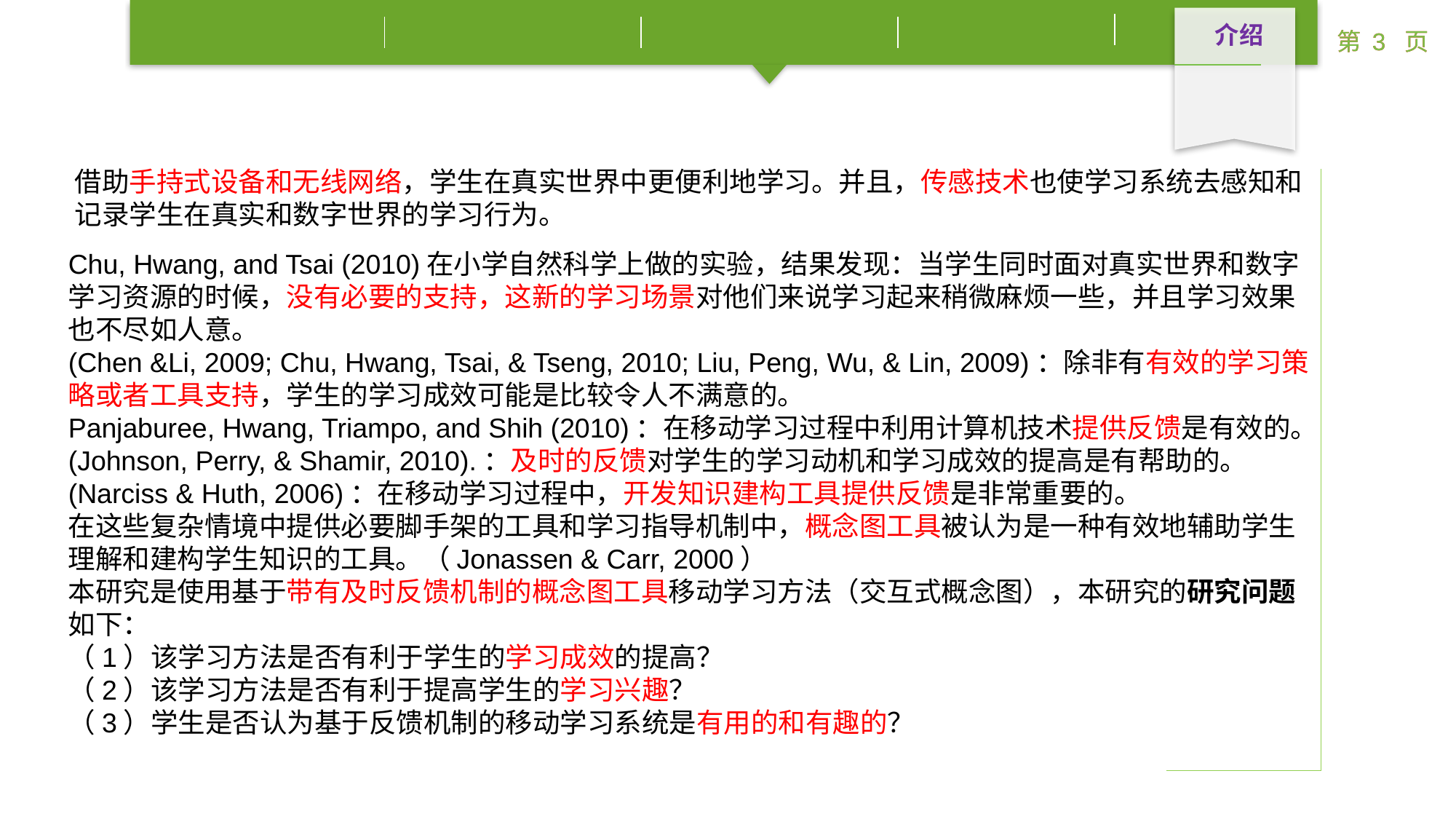

介绍
借助手持式设备和无线网络，学生在真实世界中更便利地学习。并且，传感技术也使学习系统去感知和记录学生在真实和数字世界的学习行为。
Chu, Hwang, and Tsai (2010)在小学自然科学上做的实验，结果发现：当学生同时面对真实世界和数字学习资源的时候，没有必要的支持，这新的学习场景对他们来说学习起来稍微麻烦一些，并且学习效果也不尽如人意。
(Chen &Li, 2009; Chu, Hwang, Tsai, & Tseng, 2010; Liu, Peng, Wu, & Lin, 2009)：除非有有效的学习策略或者工具支持，学生的学习成效可能是比较令人不满意的。
Panjaburee, Hwang, Triampo, and Shih (2010)：在移动学习过程中利用计算机技术提供反馈是有效的。
(Johnson, Perry, & Shamir, 2010).：及时的反馈对学生的学习动机和学习成效的提高是有帮助的。
(Narciss & Huth, 2006)：在移动学习过程中，开发知识建构工具提供反馈是非常重要的。
在这些复杂情境中提供必要脚手架的工具和学习指导机制中，概念图工具被认为是一种有效地辅助学生理解和建构学生知识的工具。（Jonassen & Carr, 2000）
本研究是使用基于带有及时反馈机制的概念图工具移动学习方法（交互式概念图），本研究的研究问题如下：
（1）该学习方法是否有利于学生的学习成效的提高？
（2）该学习方法是否有利于提高学生的学习兴趣？
（3）学生是否认为基于反馈机制的移动学习系统是有用的和有趣的？